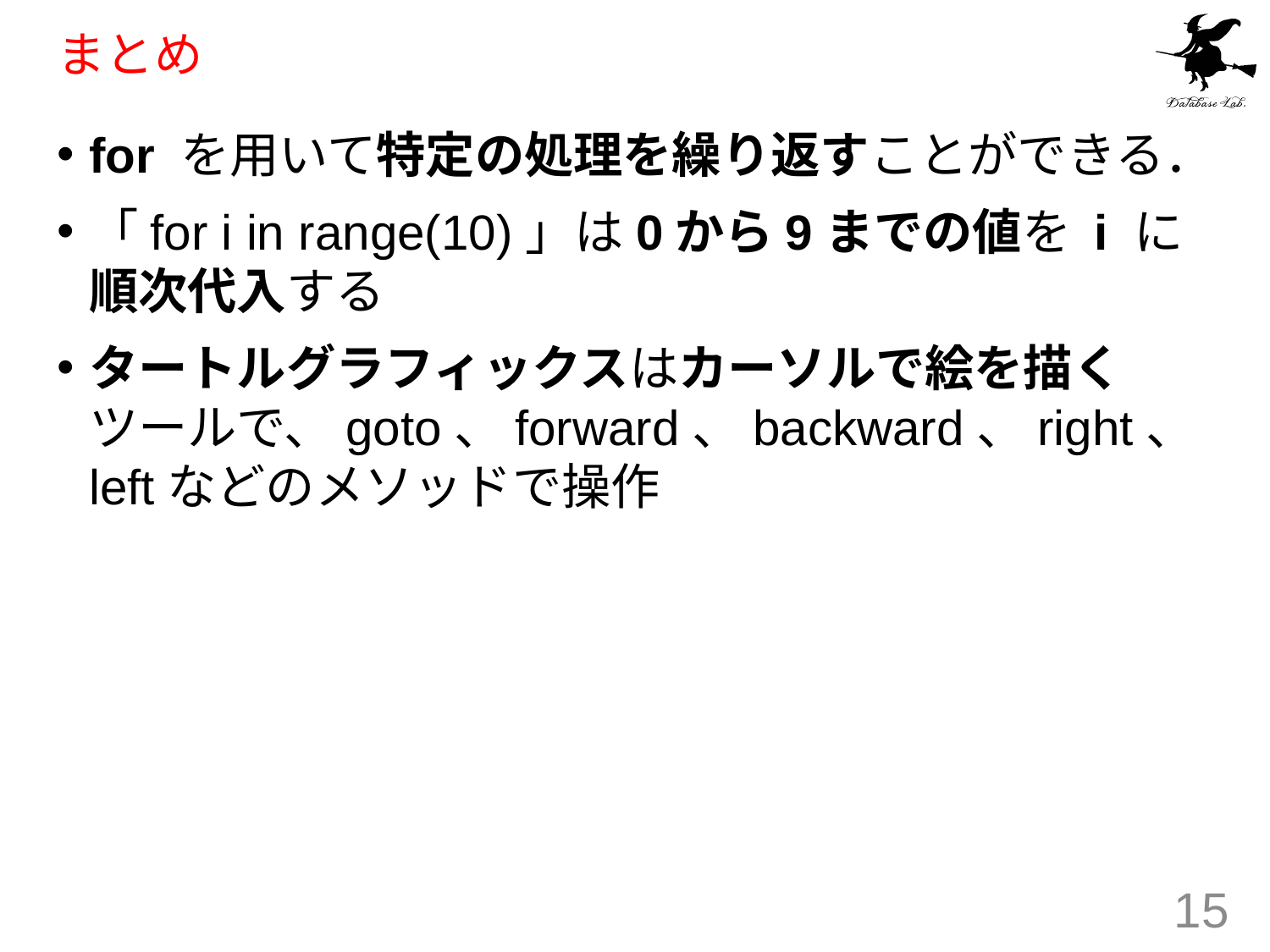

# まとめ
for を用いて特定の処理を繰り返すことができる．
「for i in range(10)」は0から9までの値を i に順次代入する
タートルグラフィックスはカーソルで絵を描くツールで、goto、forward、backward、right、leftなどのメソッドで操作
15